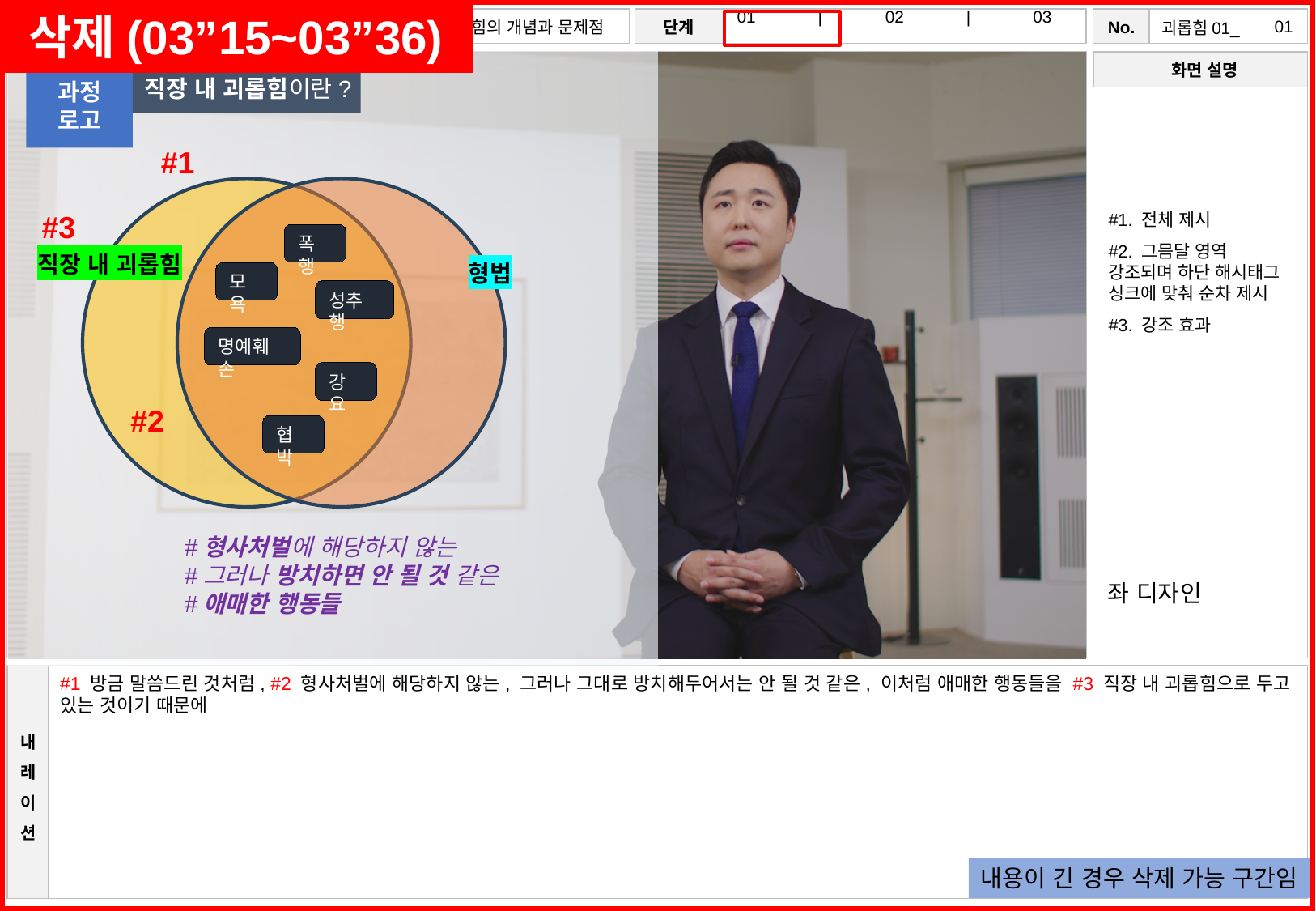

삭제(03”15~03”36)

# 01
직장 내 괴롭힘이란?
과정
로고
#1

#3
#1. 전체 제시
#2. 그믐달 영역 강조되며 하단 해시태그 싱크에 맞춰 순차 제시
#3. 강조 효과
폭행
직장 내 괴롭힘
형법
모욕
성추행
명예훼손
강요
#2
협박
#형사처벌에 해당하지 않는
#그러나 방치하면 안 될 것 같은
#애매한 행동들
좌 디자인
#1 방금 말씀드린 것처럼, #2 형사처벌에 해당하지 않는, 그러나 그대로 방치해두어서는 안 될 것 같은, 이처럼 애매한 행동들을 #3 직장 내 괴롭힘으로 두고 있는 것이기 때문에
내용이 긴 경우 삭제 가능 구간임
24